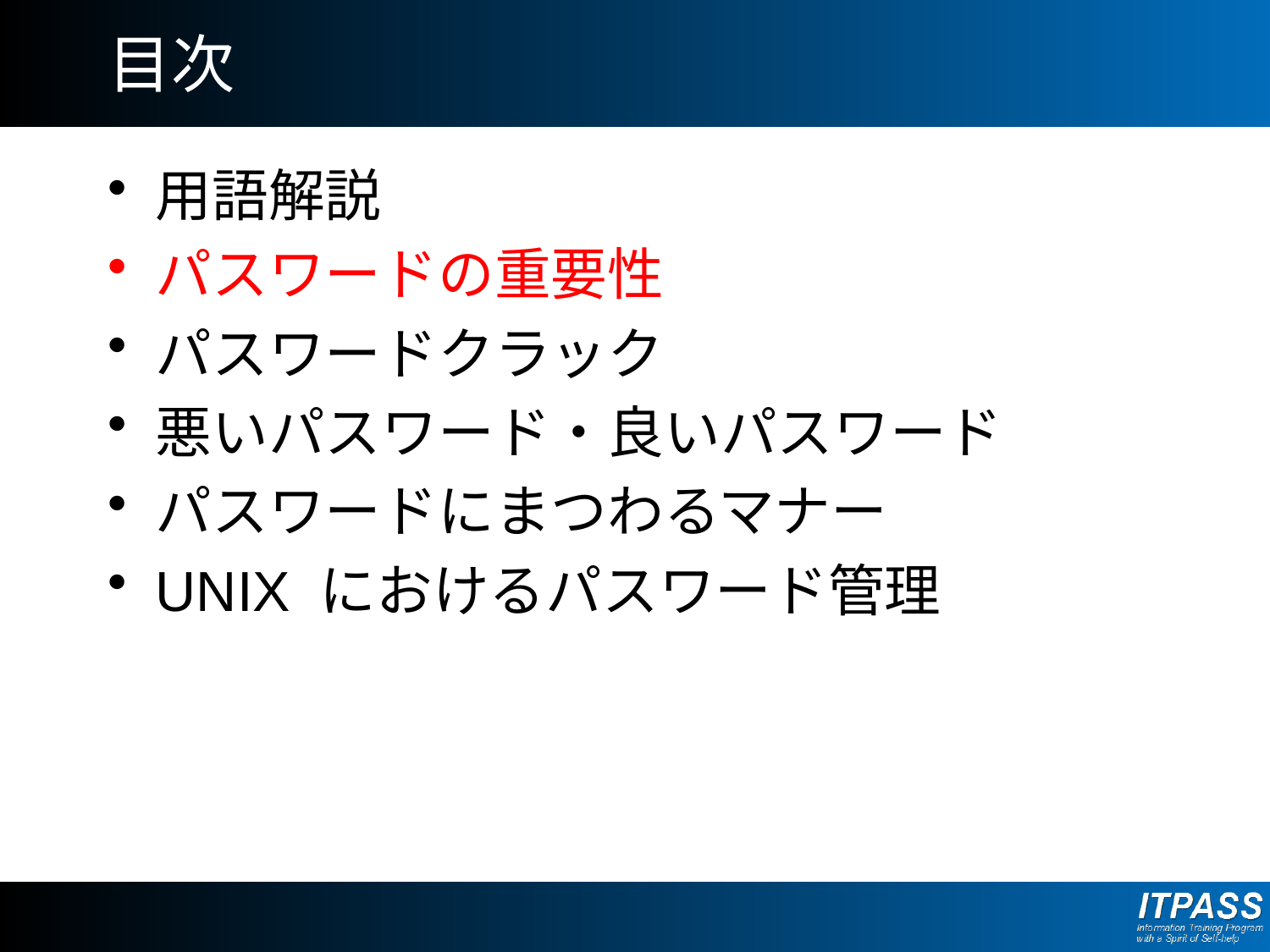

# 目次
用語解説
パスワードの重要性
パスワードクラック
悪いパスワード・良いパスワード
パスワードにまつわるマナー
UNIX におけるパスワード管理